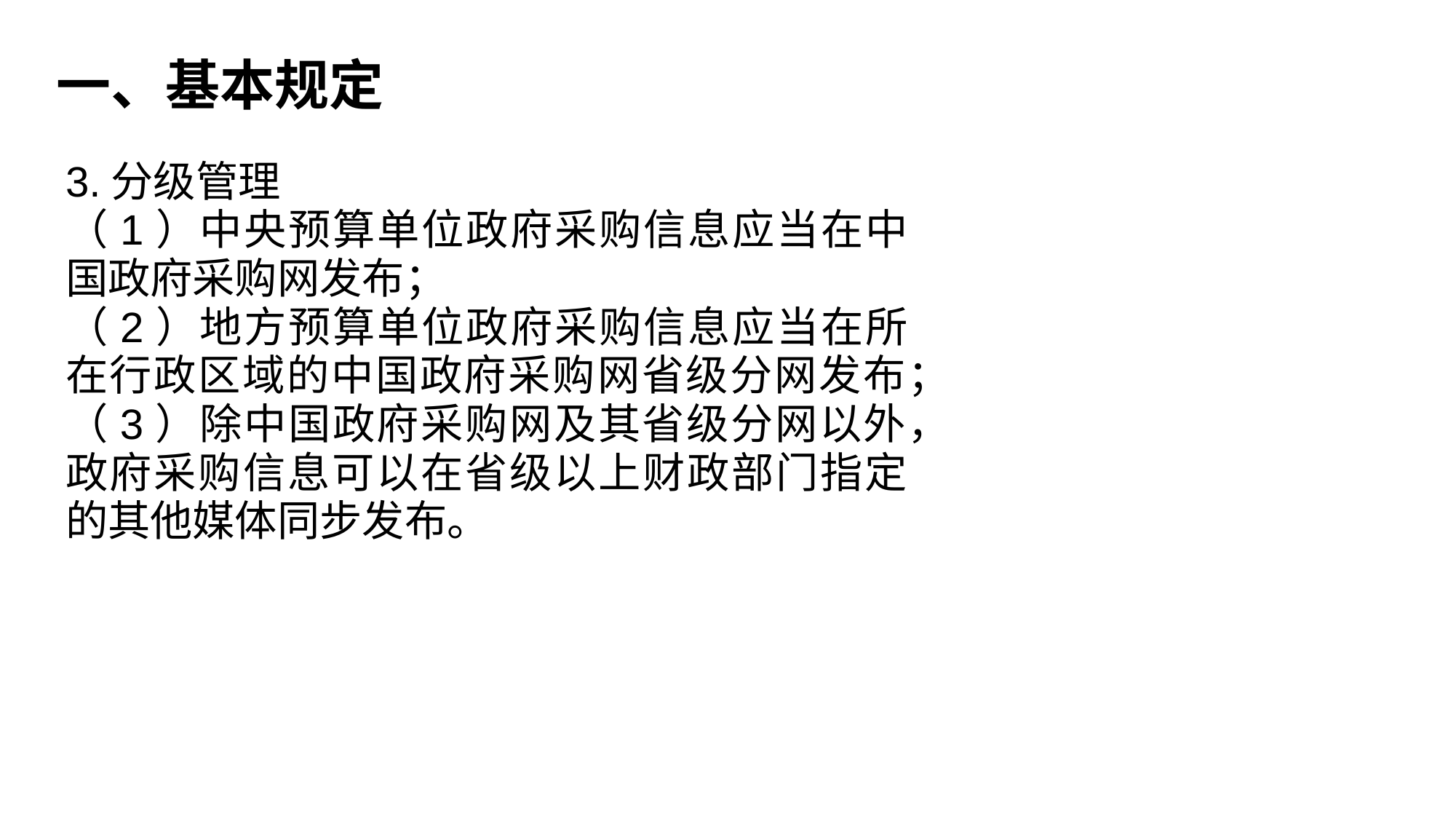

一、基本规定
3.分级管理
（1）中央预算单位政府采购信息应当在中国政府采购网发布；
（2）地方预算单位政府采购信息应当在所在行政区域的中国政府采购网省级分网发布；
（3）除中国政府采购网及其省级分网以外，政府采购信息可以在省级以上财政部门指定的其他媒体同步发布。